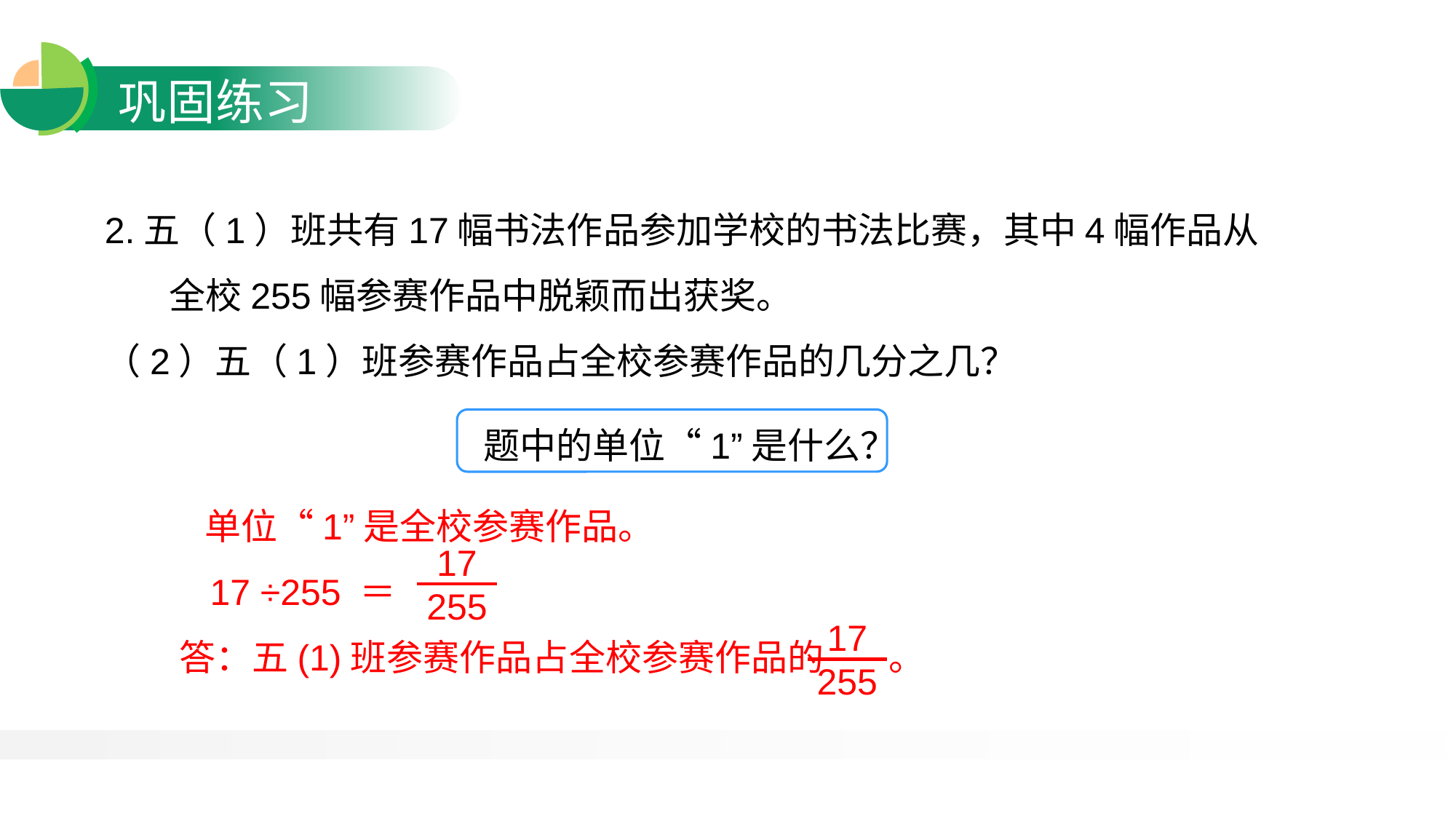

2.五（1）班共有17幅书法作品参加学校的书法比赛，其中4幅作品从全校255幅参赛作品中脱颖而出获奖。
（2）五（1）班参赛作品占全校参赛作品的几分之几？
题中的单位“1”是什么？
  单位“1”是全校参赛作品。
   17 ÷255 ＝
答：五(1)班参赛作品占全校参赛作品的        。
17
255
17
255